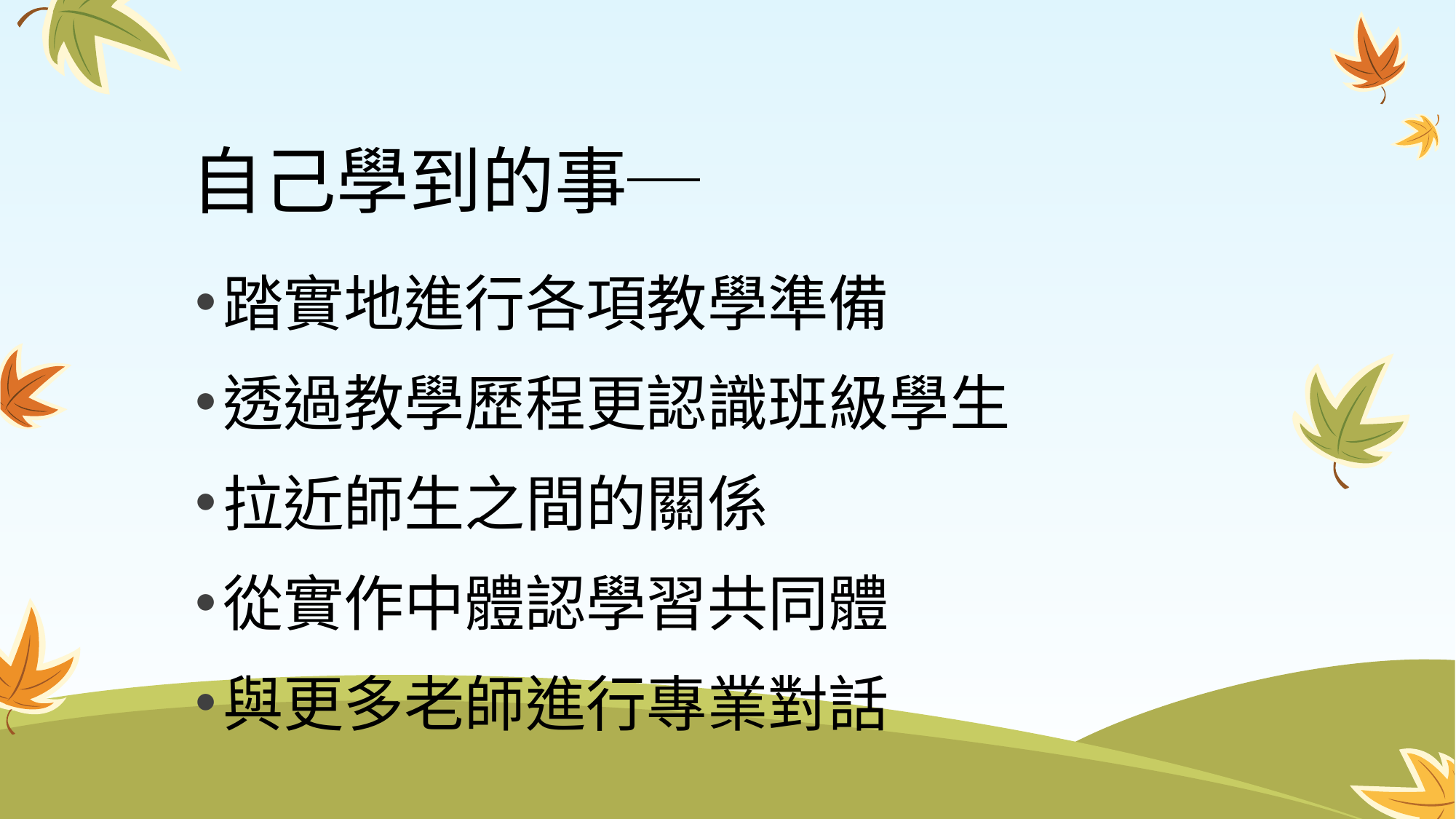

# 自己學到的事─
踏實地進行各項教學準備
透過教學歷程更認識班級學生
拉近師生之間的關係
從實作中體認學習共同體
與更多老師進行專業對話